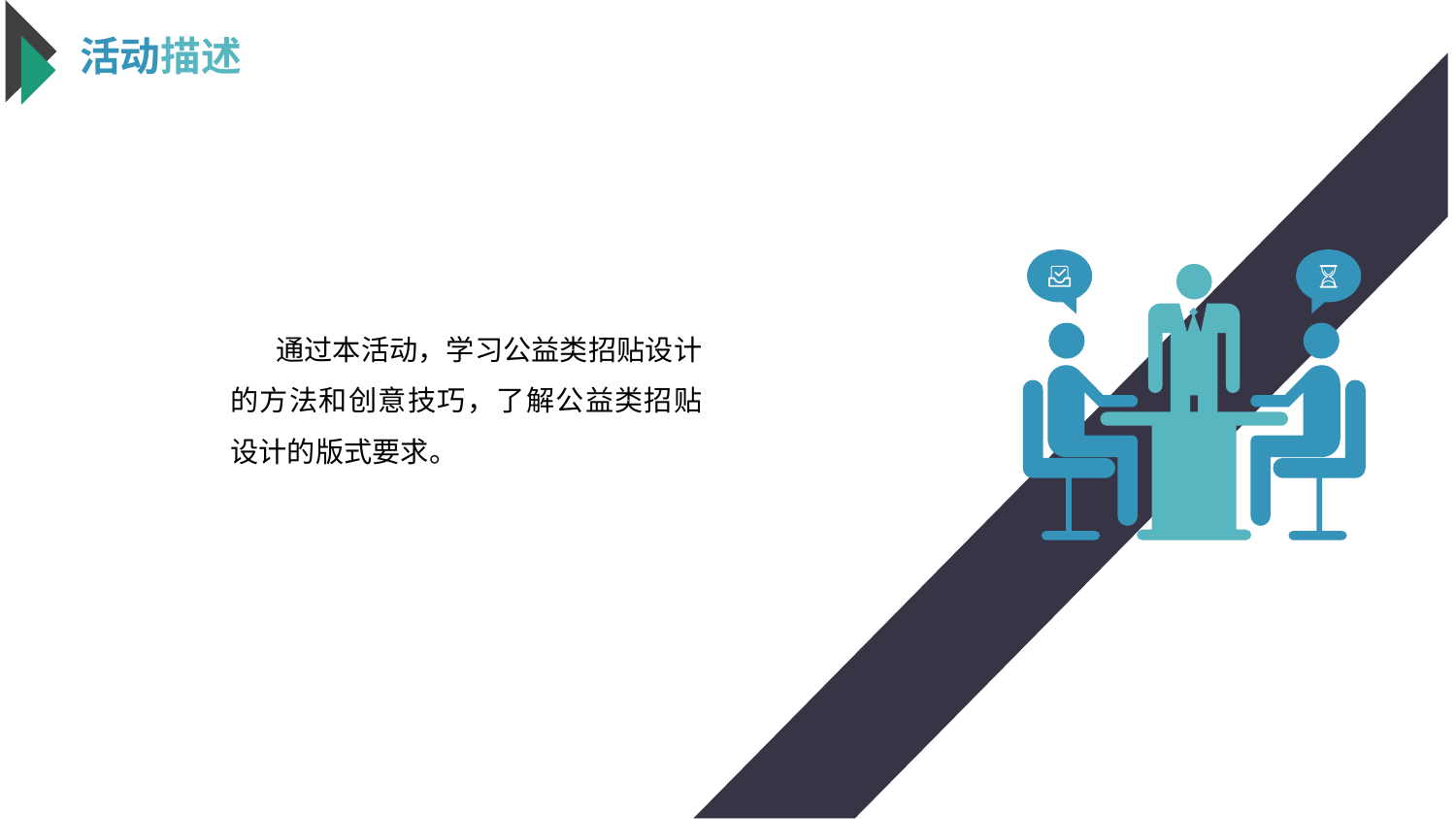

活动描述

      通过本活动，学习公益类招贴设计的方法和创意技巧，了解公益类招贴设计的版式要求。